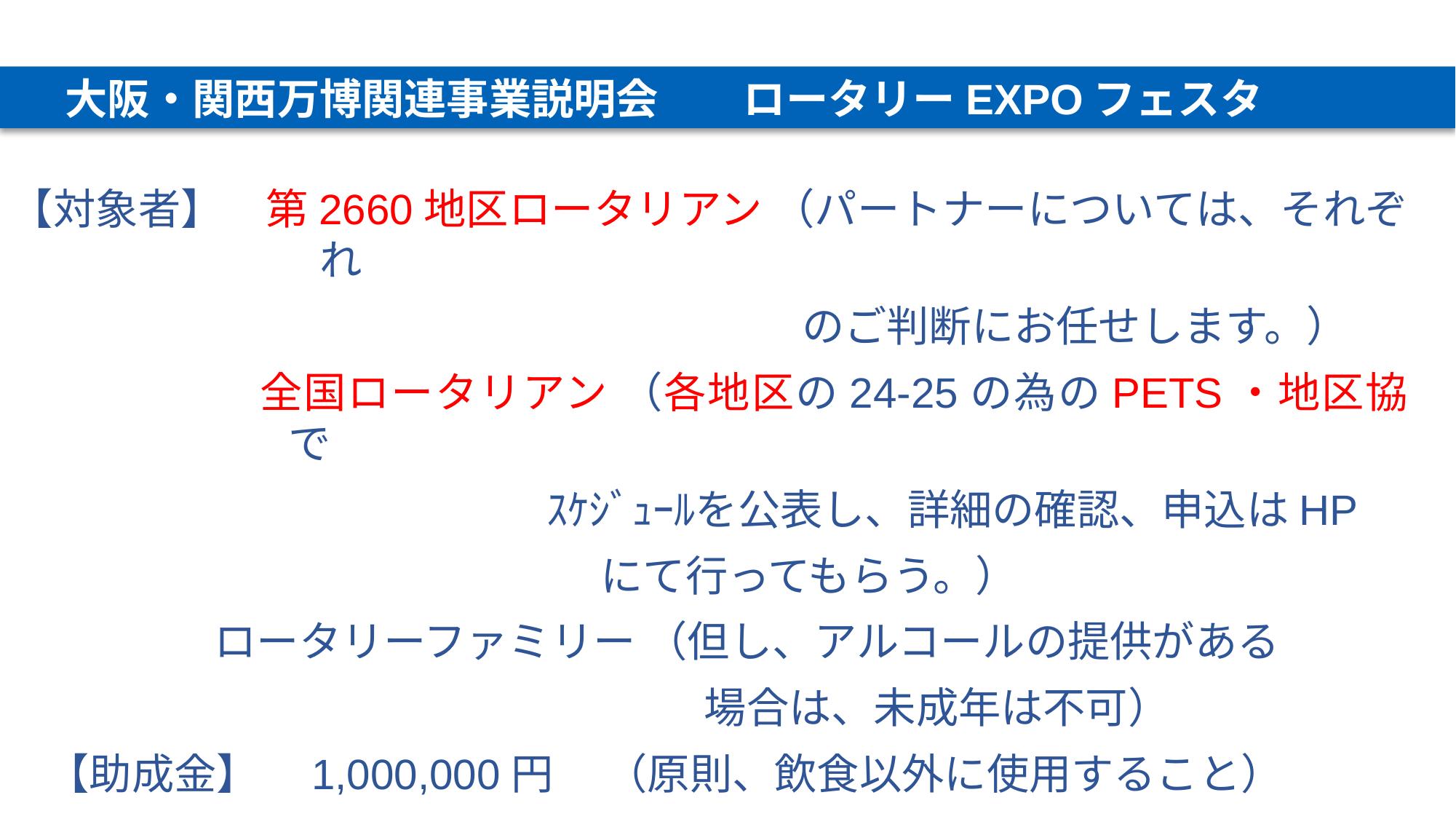

大阪・関西万博関連事業説明会　　ロータリーEXPOフェスタ

【対象者】　第2660地区ロータリアン （パートナーについては、それぞれ
　　　　　　　　　　　　　　　　　   　のご判断にお任せします。）
　　  　全国ロータリアン （各地区の24‐25の為のPETS・地区協で
                                    　     ｽｹｼﾞｭｰﾙを公表し、詳細の確認、申込はHP
　　　　　　　　　　　   にて行ってもらう。）
　　  ロータリーファミリー （但し、アルコールの提供がある
　　　　　　　　　　　　　　場合は、未成年は不可）
【助成金】　1,000,000円　 （原則、飲食以外に使用すること）